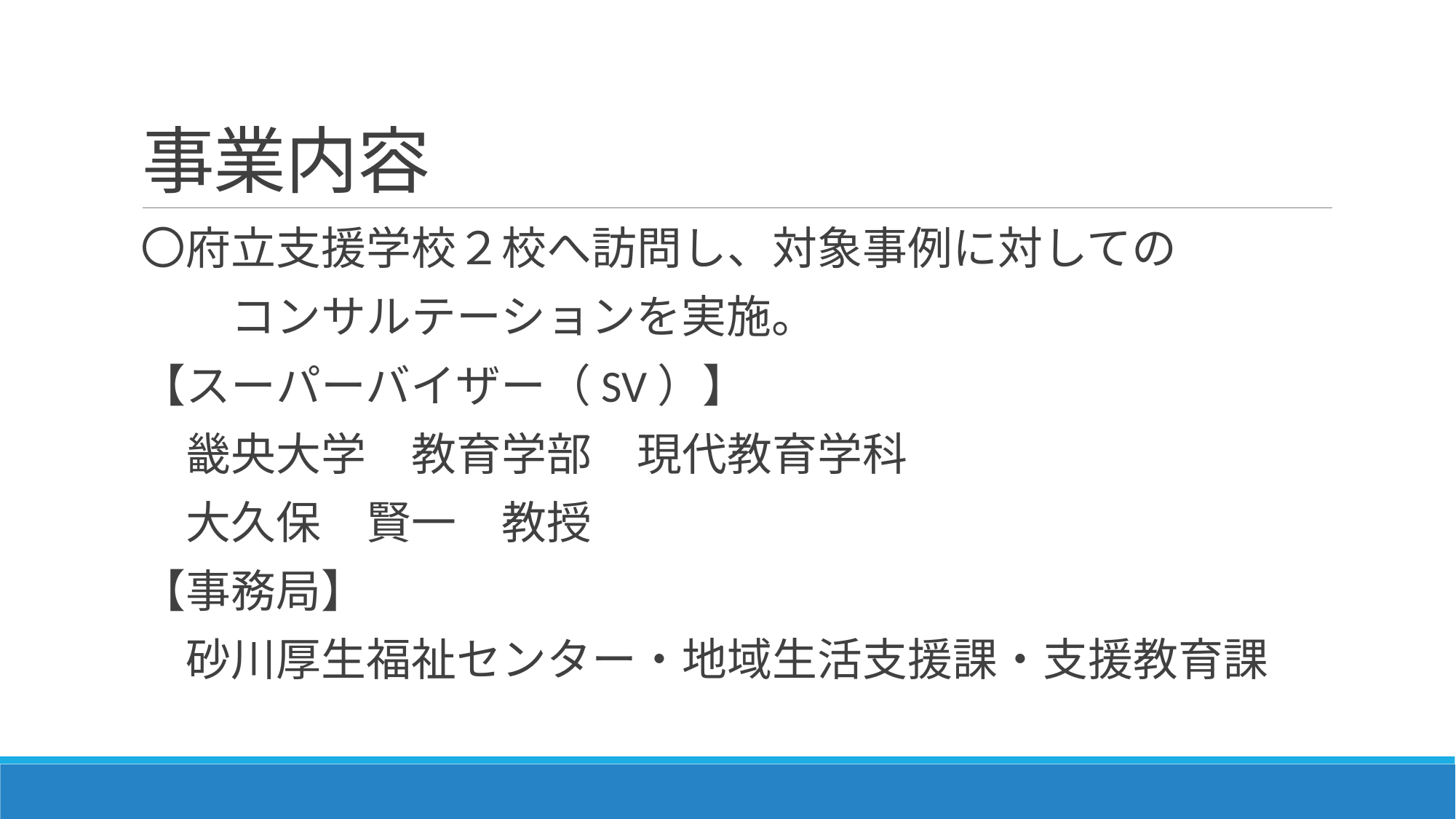

# 事業内容
〇府立支援学校２校へ訪問し、対象事例に対しての
　　コンサルテーションを実施。
【スーパーバイザー（SV）】
　畿央大学　教育学部　現代教育学科
　大久保　賢一　教授
【事務局】
　砂川厚生福祉センター・地域生活支援課・支援教育課